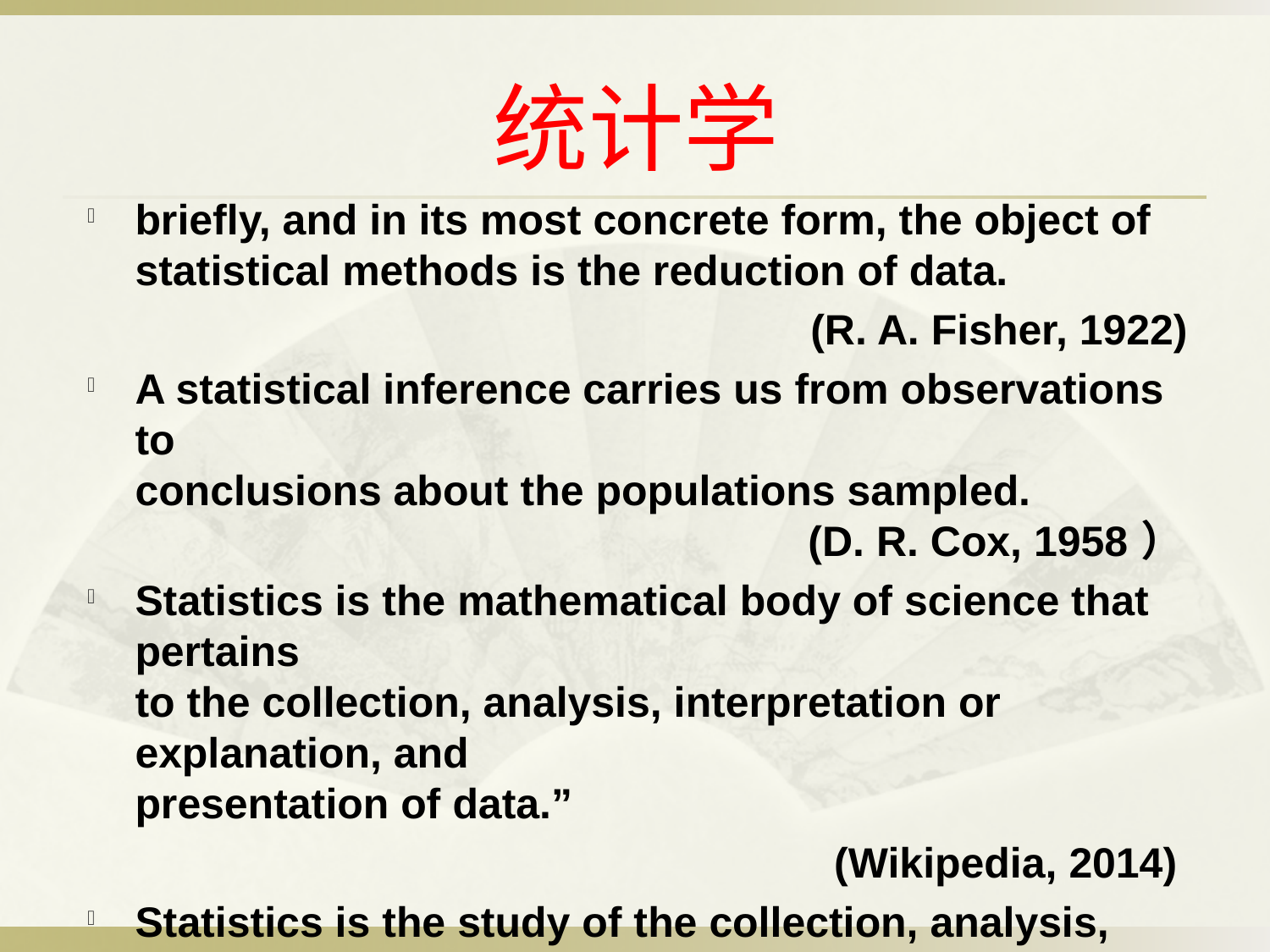

# 统计学
briefly, and in its most concrete form, the object of
statistical methods is the reduction of data.
                                                             (R. A. Fisher, 1922)
A statistical inference carries us from observations to
conclusions about the populations sampled.
                                                         (D. R. Cox, 1958）
Statistics is the mathematical body of science that pertains
to the collection, analysis, interpretation or explanation, and
presentation of data.”
                                                               (Wikipedia, 2014)
Statistics is the study of the collection, analysis,
interpretation, presentation and organization of data.”
                                                          (Wikipedia, 2015)